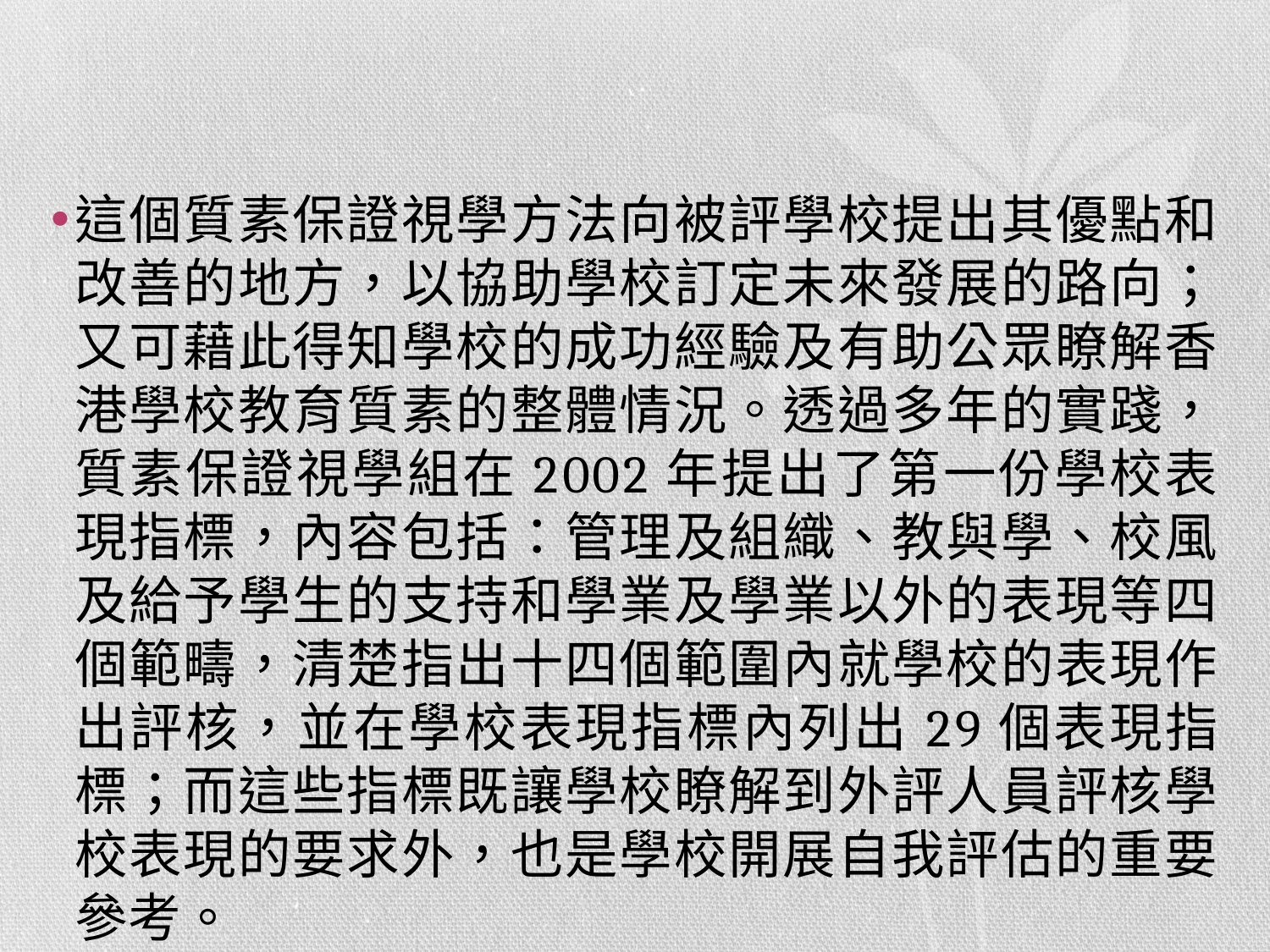

#
這個質素保證視學方法向被評學校提出其優點和改善的地方，以協助學校訂定未來發展的路向；又可藉此得知學校的成功經驗及有助公眾瞭解香港學校教育質素的整體情況。透過多年的實踐，質素保證視學組在2002年提出了第一份學校表現指標，內容包括：管理及組織、教與學、校風及給予學生的支持和學業及學業以外的表現等四個範疇，清楚指出十四個範圍內就學校的表現作出評核，並在學校表現指標內列出29個表現指標；而這些指標既讓學校瞭解到外評人員評核學校表現的要求外，也是學校開展自我評估的重要參考。